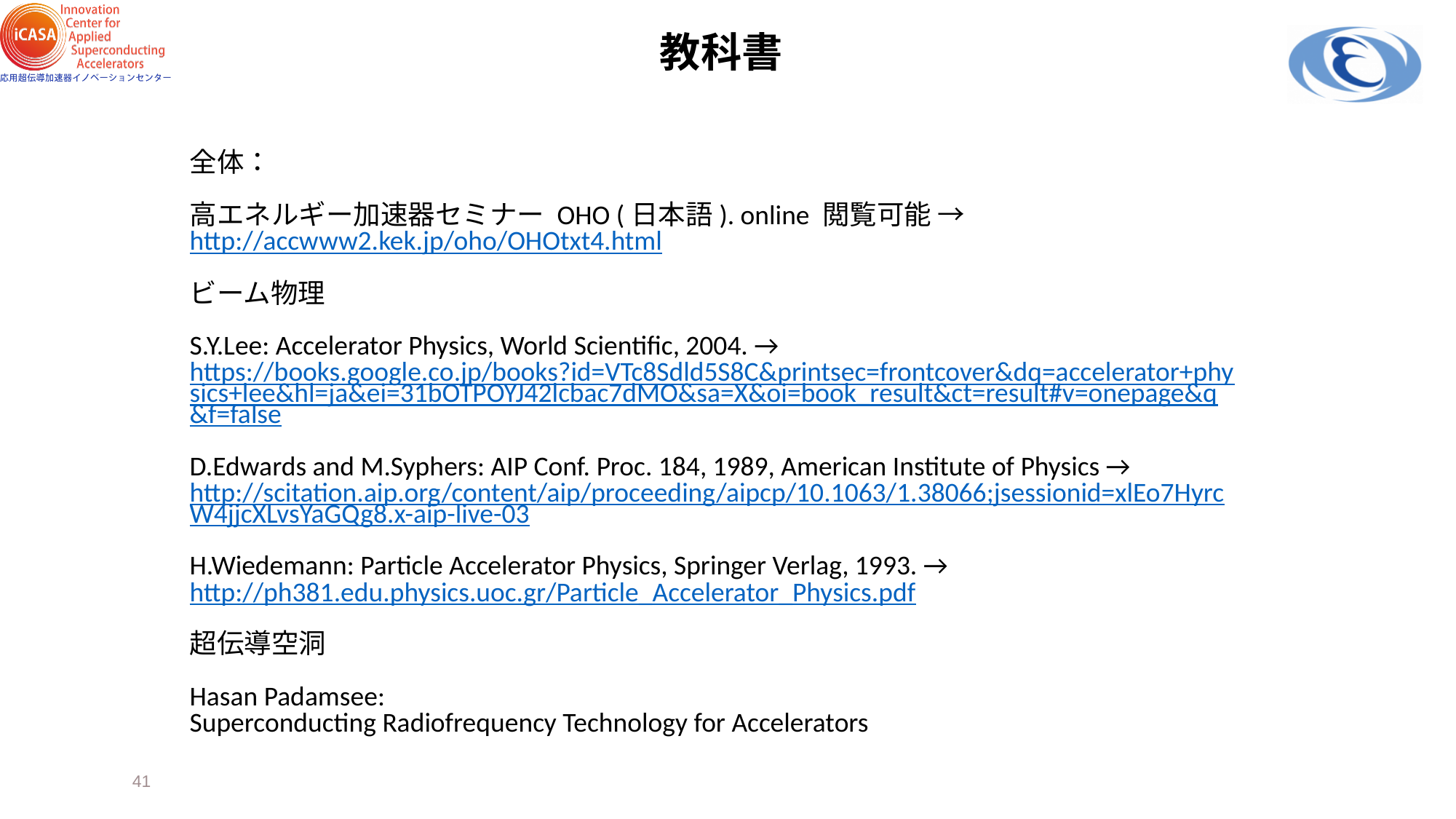

# 教科書
全体：

高エネルギー加速器セミナー OHO (日本語). online 閲覧可能 → http://accwww2.kek.jp/oho/OHOtxt4.html

ビーム物理

S.Y.Lee: Accelerator Physics, World Scientific, 2004. → https://books.google.co.jp/books?id=VTc8Sdld5S8C&printsec=frontcover&dq=accelerator+physics+lee&hl=ja&ei=31bOTPOYJ42lcbac7dMO&sa=X&oi=book_result&ct=result#v=onepage&q&f=false

D.Edwards and M.Syphers: AIP Conf. Proc. 184, 1989, American Institute of Physics → http://scitation.aip.org/content/aip/proceeding/aipcp/10.1063/1.38066;jsessionid=xlEo7HyrcW4jjcXLvsYaGQg8.x-aip-live-03

H.Wiedemann: Particle Accelerator Physics, Springer Verlag, 1993. → http://ph381.edu.physics.uoc.gr/Particle_Accelerator_Physics.pdf

超伝導空洞

Hasan Padamsee:
Superconducting Radiofrequency Technology for Accelerators

41